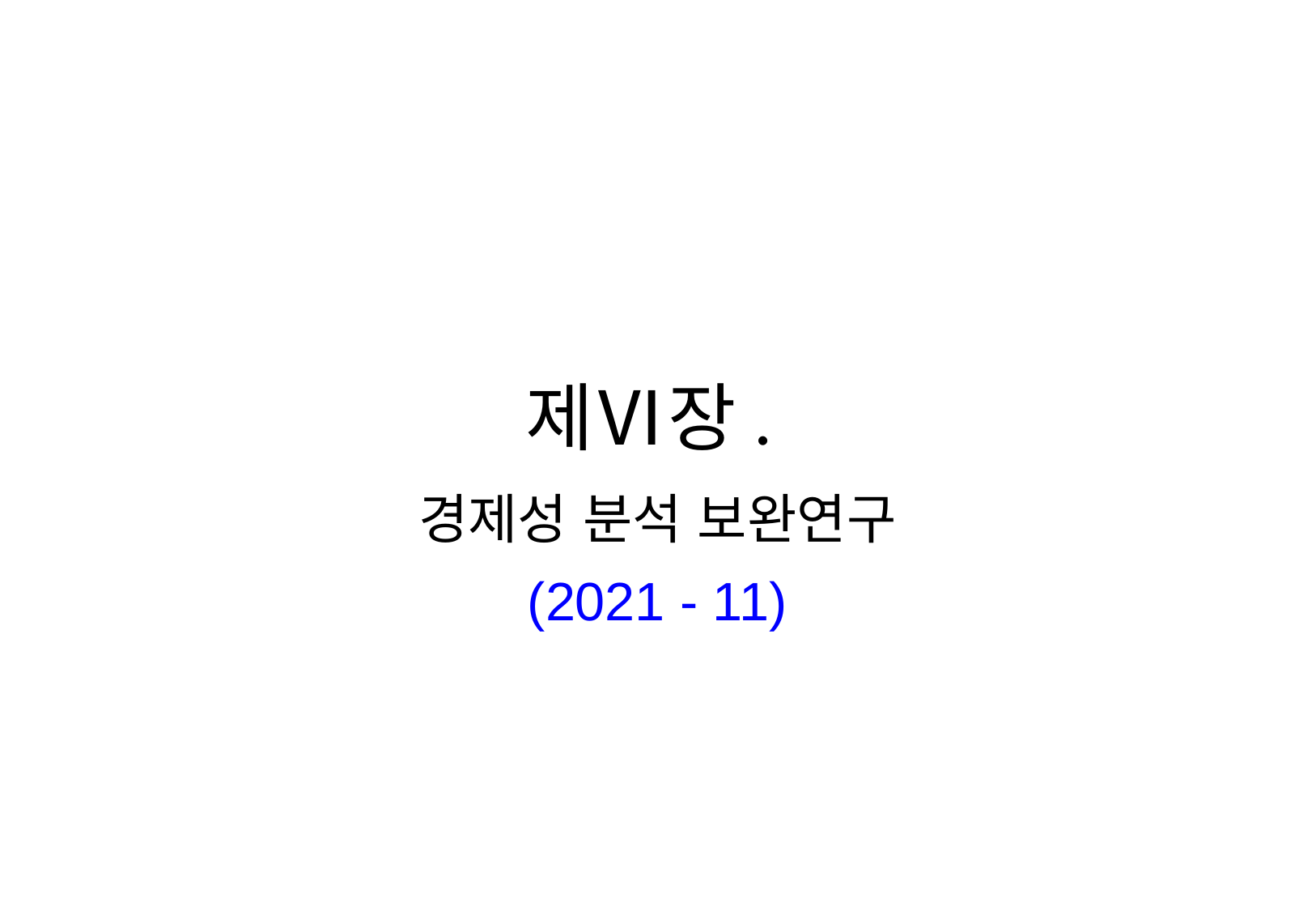

# 제Ⅵ장.
경제성 분석 보완연구
(2021 - 11)